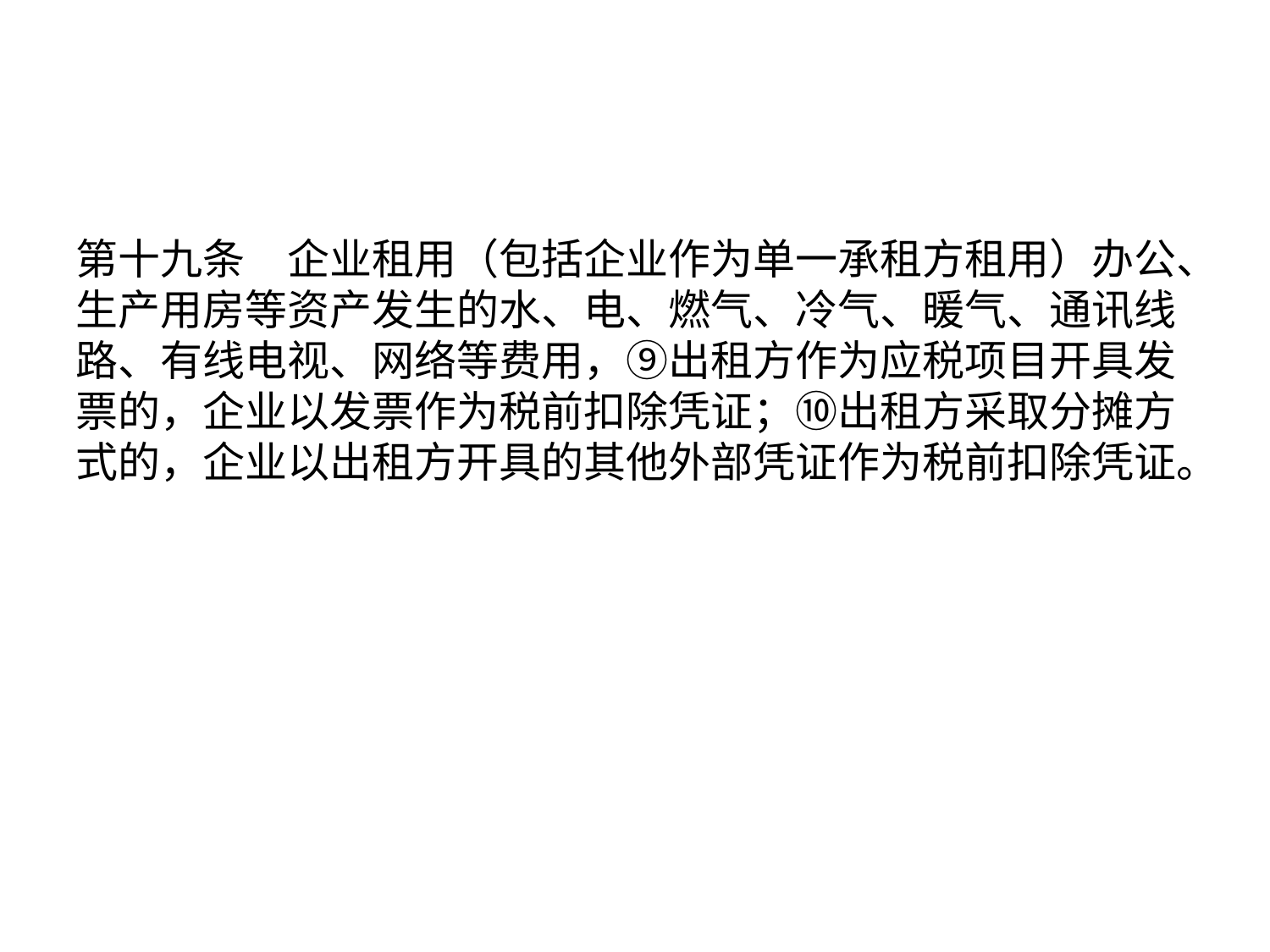

第十九条　企业租用（包括企业作为单一承租方租用）办公、生产用房等资产发生的水、电、燃气、冷气、暖气、通讯线路、有线电视、网络等费用，⑨出租方作为应税项目开具发票的，企业以发票作为税前扣除凭证；⑩出租方采取分摊方式的，企业以出租方开具的其他外部凭证作为税前扣除凭证。